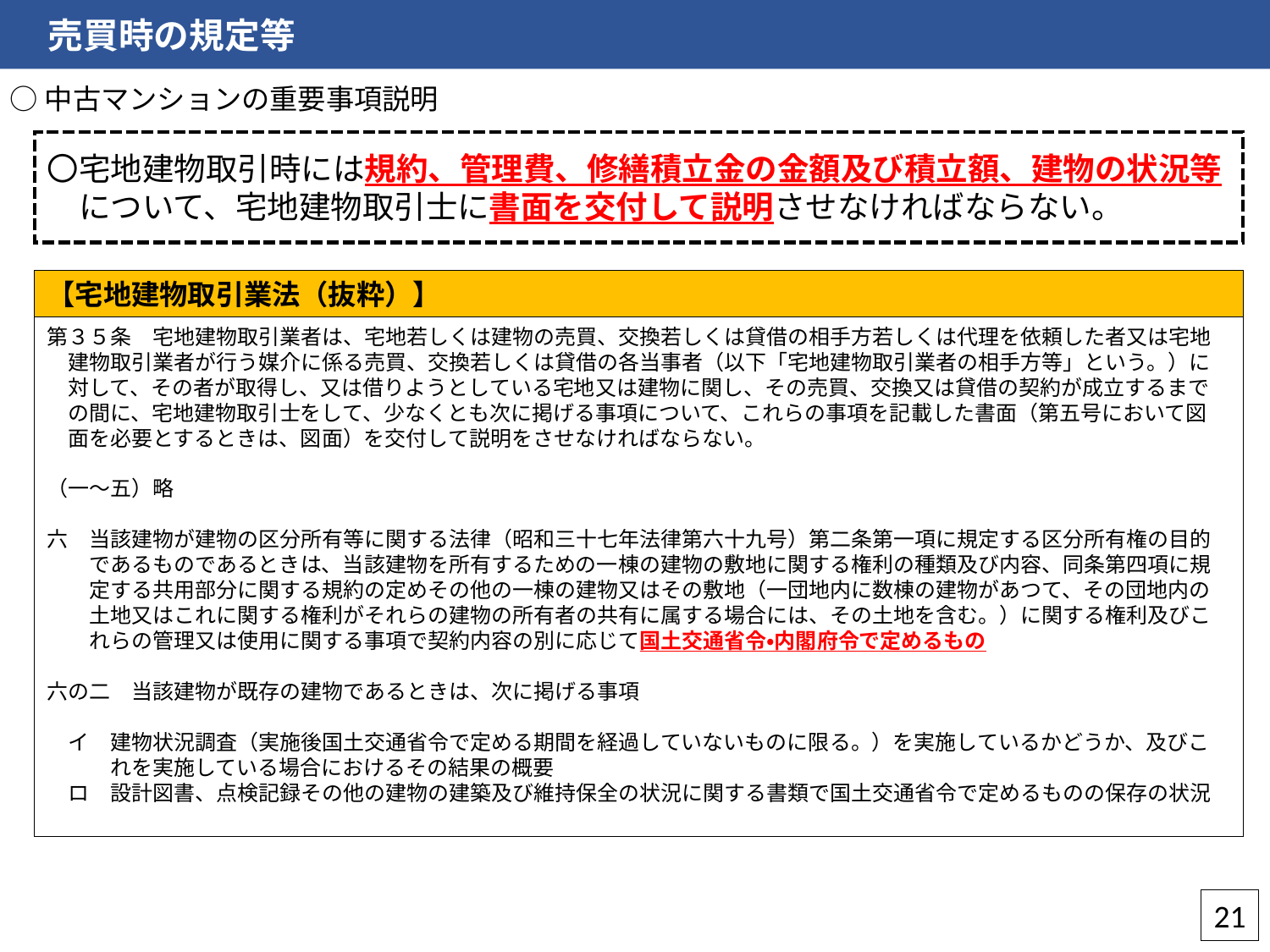

売買時の規定等
○中古マンションの重要事項説明
〇宅地建物取引時には規約、管理費、修繕積立金の金額及び積立額、建物の状況等
　について、宅地建物取引士に書面を交付して説明させなければならない。
【宅地建物取引業法（抜粋）】
第３５条　宅地建物取引業者は、宅地若しくは建物の売買、交換若しくは貸借の相手方若しくは代理を依頼した者又は宅地
　建物取引業者が行う媒介に係る売買、交換若しくは貸借の各当事者（以下「宅地建物取引業者の相手方等」という。）に
　対して、その者が取得し、又は借りようとしている宅地又は建物に関し、その売買、交換又は貸借の契約が成立するまで
　の間に、宅地建物取引士をして、少なくとも次に掲げる事項について、これらの事項を記載した書面（第五号において図
　面を必要とするときは、図面）を交付して説明をさせなければならない。

（一～五）略

六　当該建物が建物の区分所有等に関する法律（昭和三十七年法律第六十九号）第二条第一項に規定する区分所有権の目的
　　であるものであるときは、当該建物を所有するための一棟の建物の敷地に関する権利の種類及び内容、同条第四項に規
　　定する共用部分に関する規約の定めその他の一棟の建物又はその敷地（一団地内に数棟の建物があつて、その団地内の
　　土地又はこれに関する権利がそれらの建物の所有者の共有に属する場合には、その土地を含む。）に関する権利及びこ
　　れらの管理又は使用に関する事項で契約内容の別に応じて国土交通省令・内閣府令で定めるもの

六の二　当該建物が既存の建物であるときは、次に掲げる事項

　イ　建物状況調査（実施後国土交通省令で定める期間を経過していないものに限る。）を実施しているかどうか、及びこ
　　　れを実施している場合におけるその結果の概要
　ロ　設計図書、点検記録その他の建物の建築及び維持保全の状況に関する書類で国土交通省令で定めるものの保存の状況

21